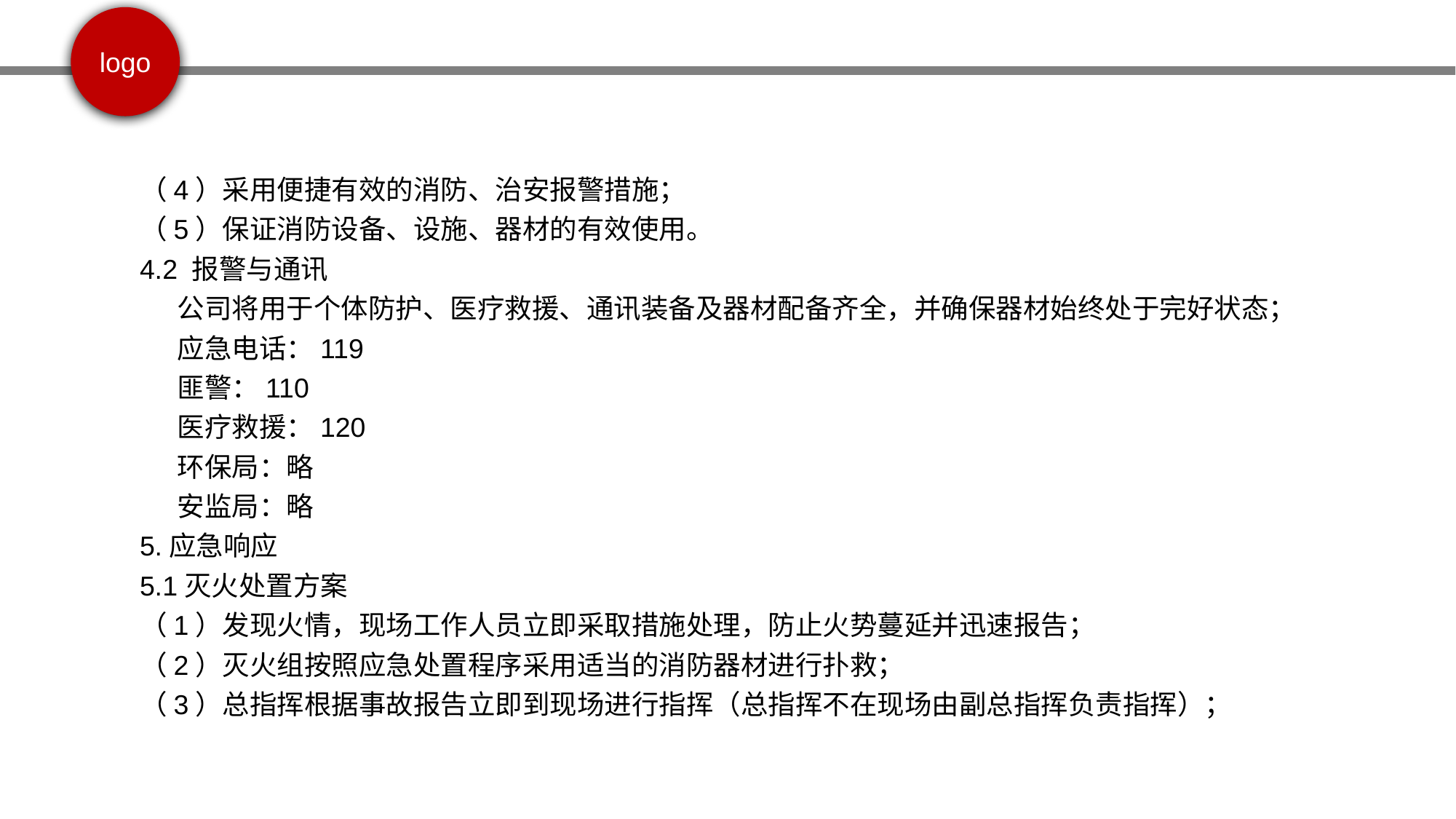

（4）采用便捷有效的消防、治安报警措施；
（5）保证消防设备、设施、器材的有效使用。
4.2 报警与通讯
     公司将用于个体防护、医疗救援、通讯装备及器材配备齐全，并确保器材始终处于完好状态；
     应急电话：119
     匪警：110
     医疗救援：120
     环保局：略
     安监局：略
5.应急响应
5.1灭火处置方案
（1）发现火情，现场工作人员立即采取措施处理，防止火势蔓延并迅速报告；
（2）灭火组按照应急处置程序采用适当的消防器材进行扑救；
（3）总指挥根据事故报告立即到现场进行指挥（总指挥不在现场由副总指挥负责指挥）；